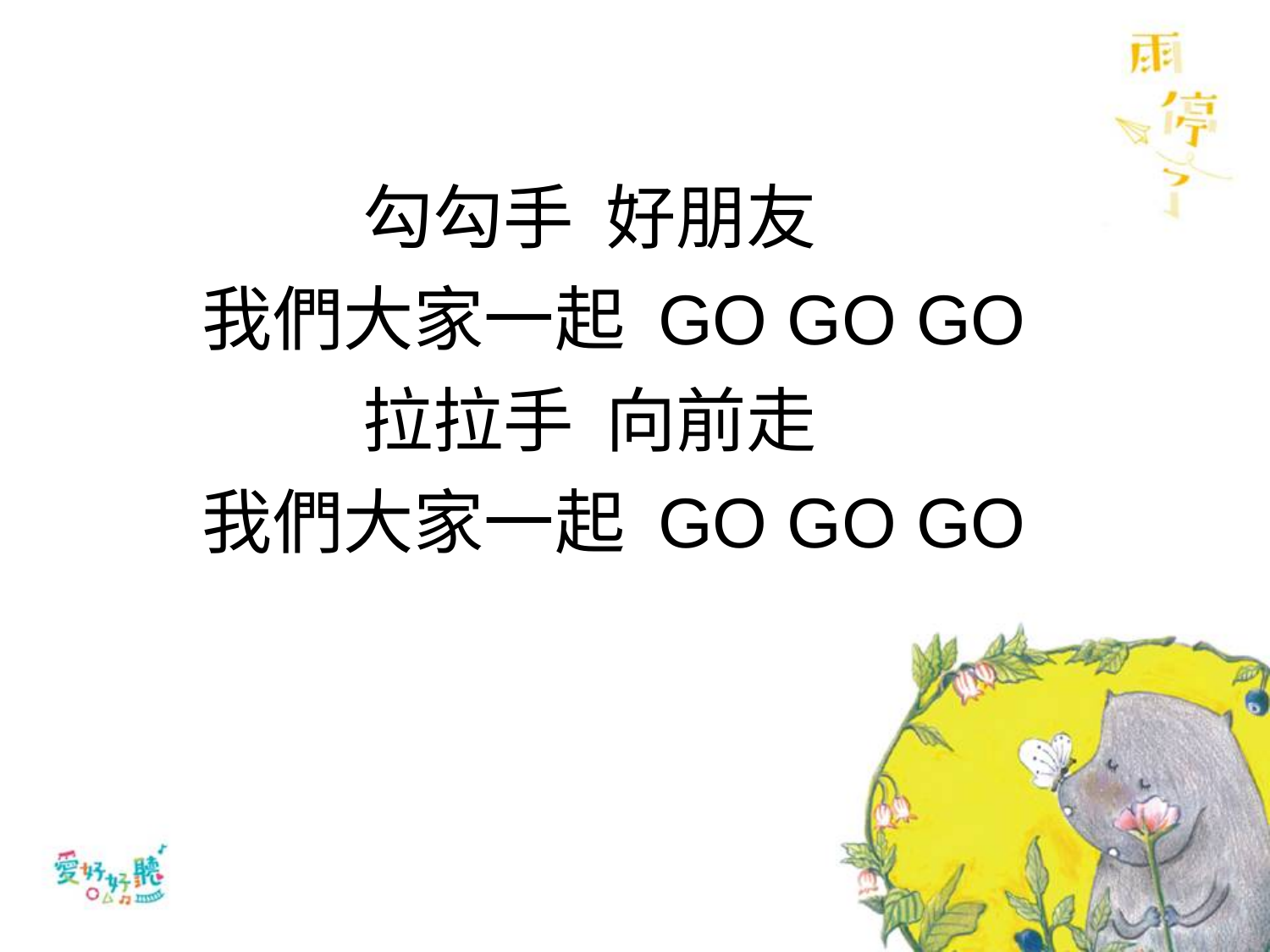

勾勾手  好朋友
  我們大家一起 GO GO GO
拉拉手  向前走
  我們大家一起 GO GO GO